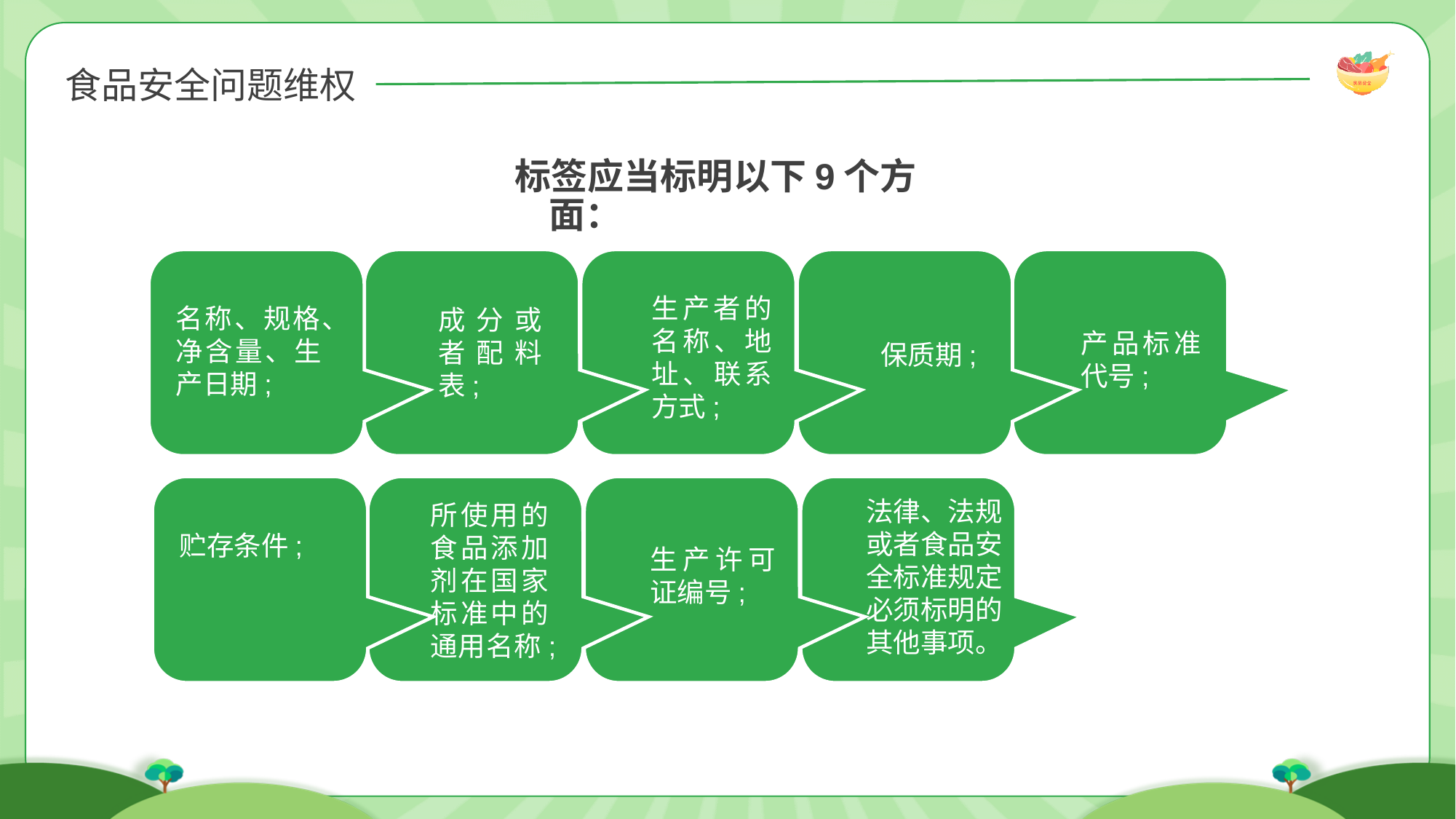

标签应当标明以下9个方面：

生产者的名称、地址、联系方式;
名称、规格、净含量、生产日期;
成分或者配料表;
产品标准代号;
保质期;

法律、法规或者食品安全标准规定必须标明的其他事项。
所使用的食品添加剂在国家标准中的通用名称;
贮存条件;
生产许可证编号;